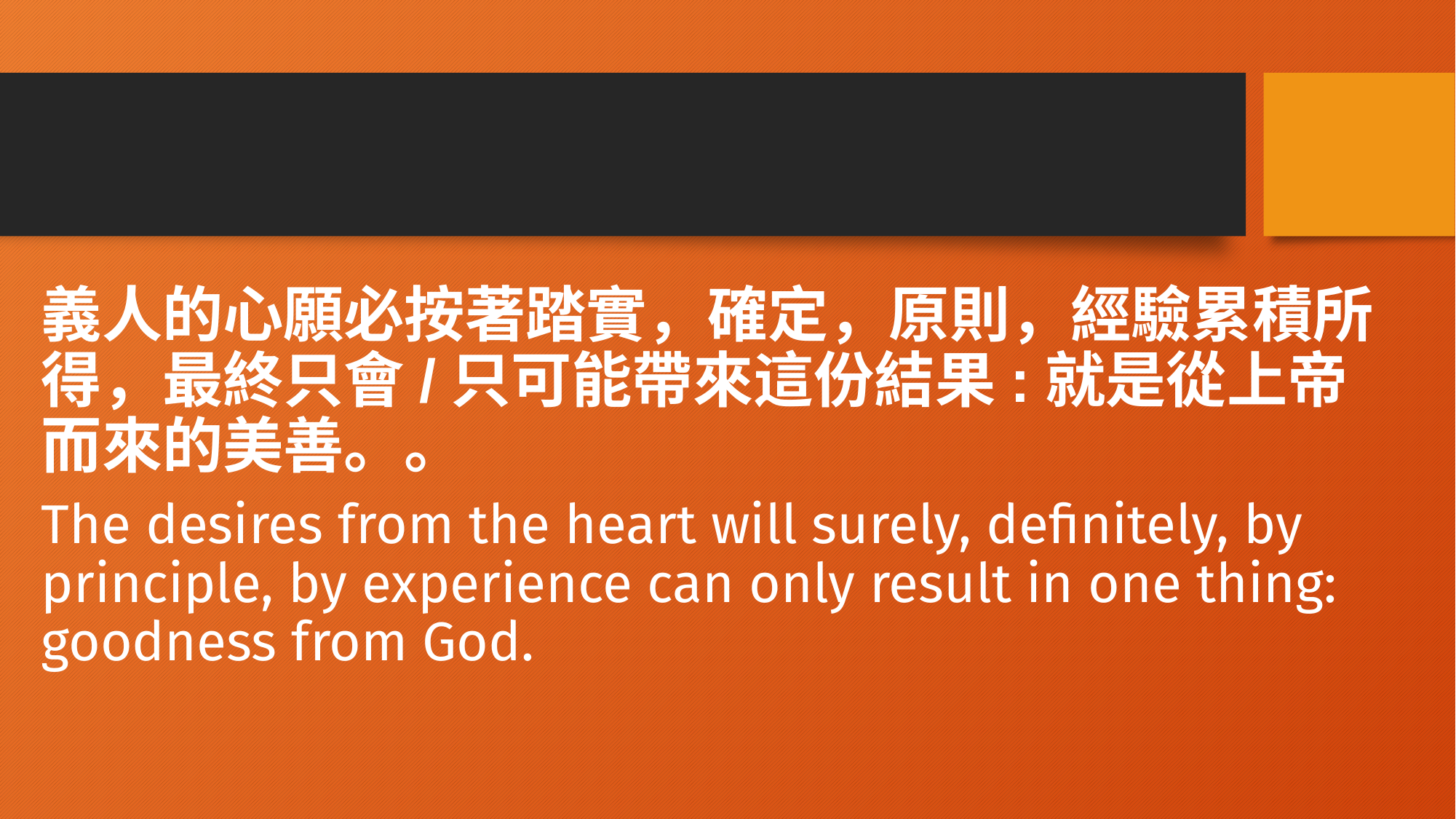

#
義人的心願必按著踏實，確定，原則，經驗累積所得，最終只會/只可能帶來這份結果:就是從上帝而來的美善。。
The desires from the heart will surely, definitely, by principle, by experience can only result in one thing: goodness from God.